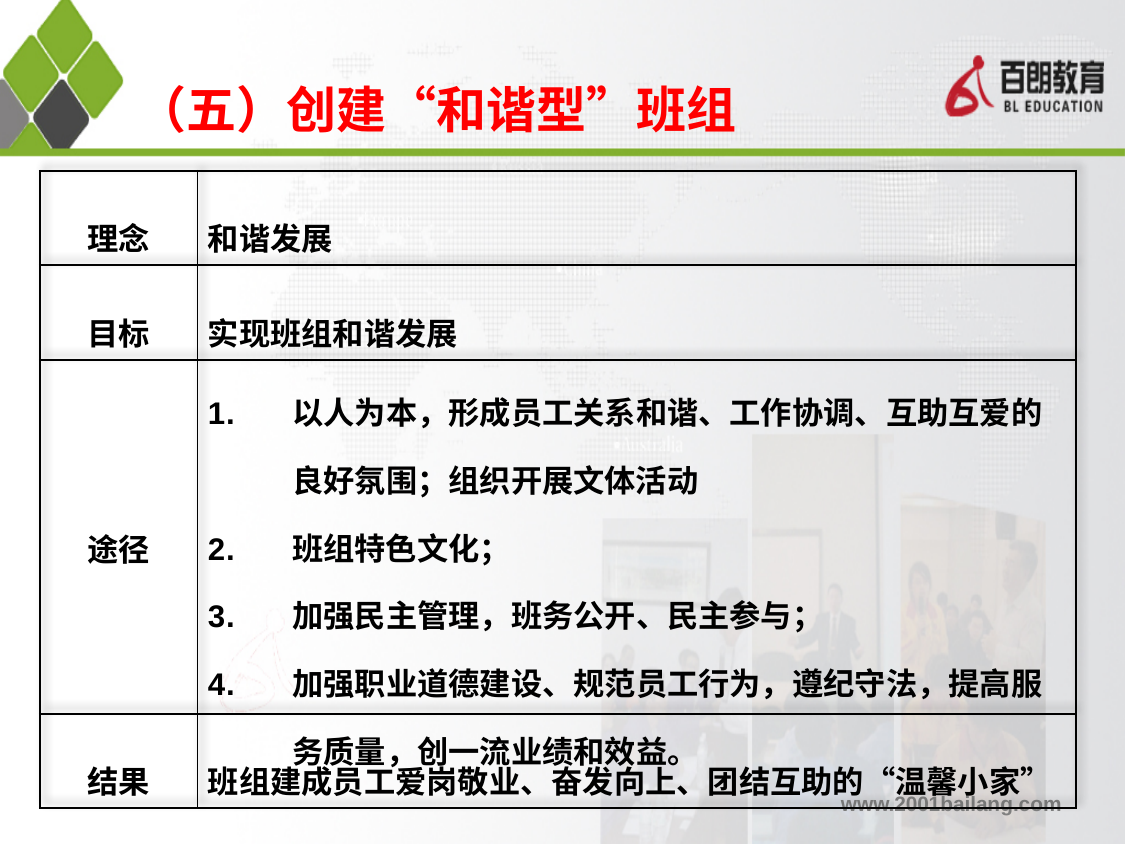

# （五）创建“和谐型”班组
| 理念 | 和谐发展 |
| --- | --- |
| 目标 | 实现班组和谐发展 |
| 途径 | 以人为本，形成员工关系和谐、工作协调、互助互爱的良好氛围；组织开展文体活动 班组特色文化； 加强民主管理，班务公开、民主参与； 加强职业道德建设、规范员工行为，遵纪守法，提高服务质量，创一流业绩和效益。 |
| 结果 | 班组建成员工爱岗敬业、奋发向上、团结互助的“温馨小家” |